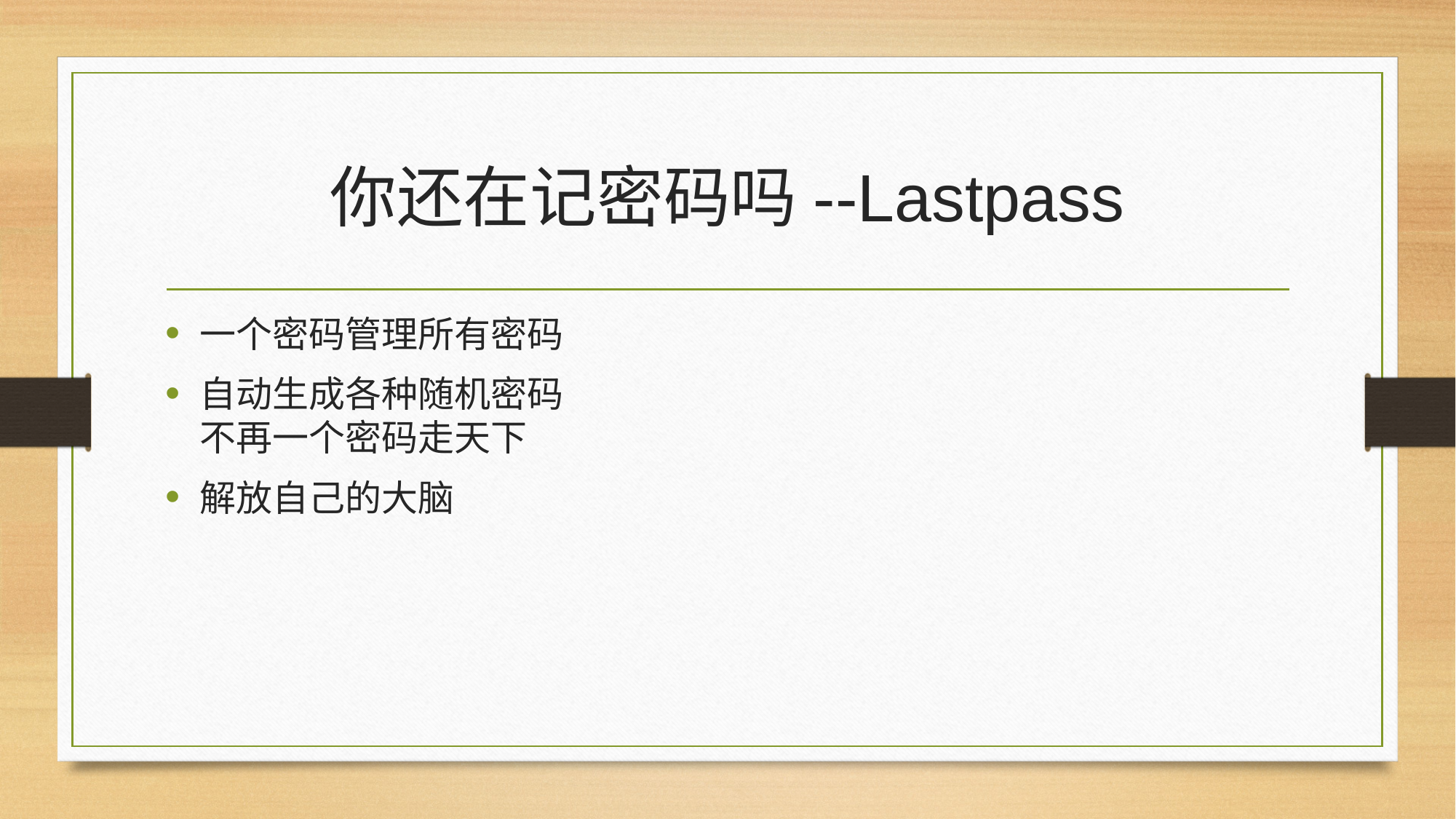

# 你还在记密码吗--Lastpass
一个密码管理所有密码
自动生成各种随机密码
不再一个密码走天下
解放自己的大脑